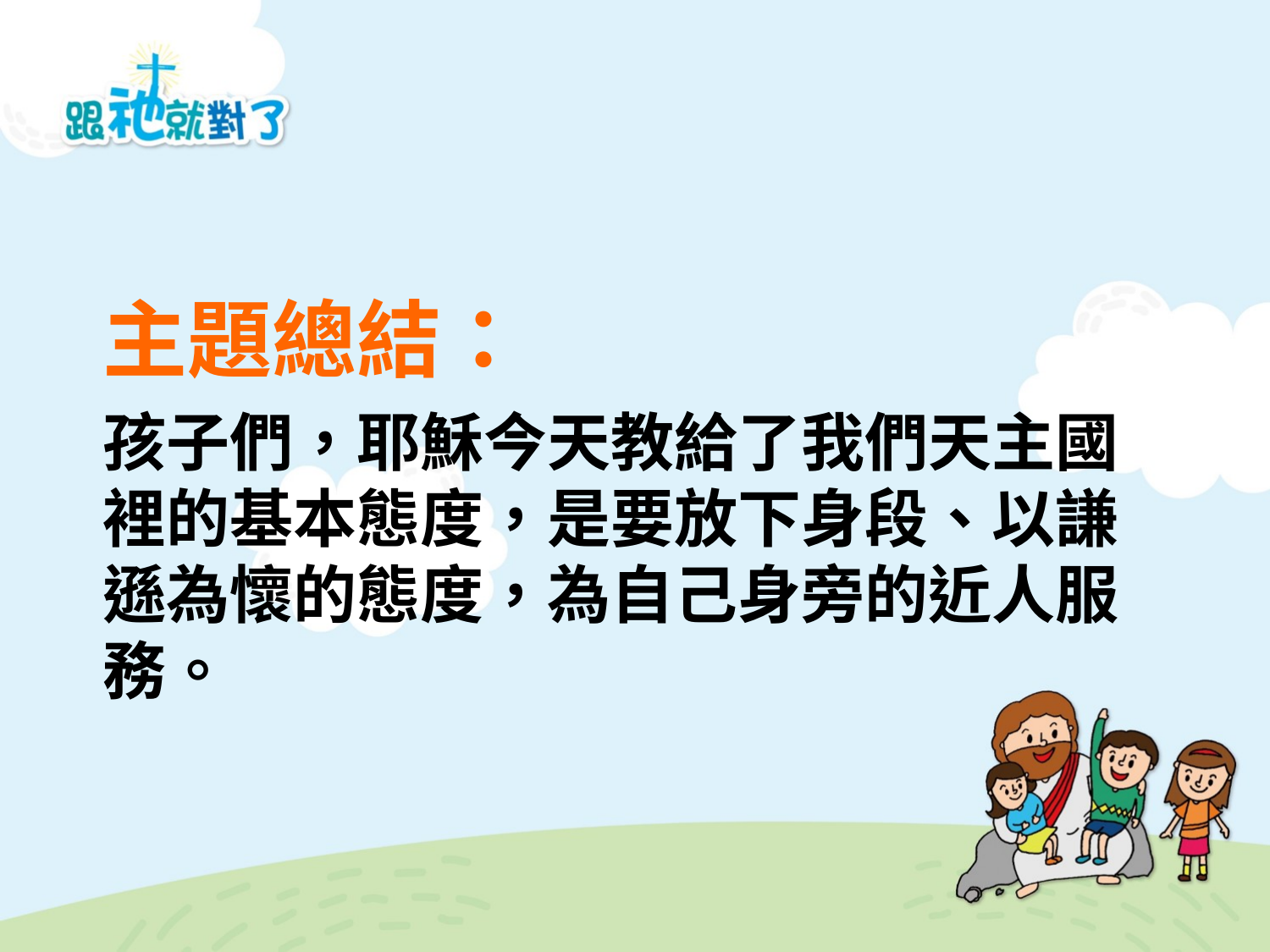

主題總結：
孩子們，耶穌今天教給了我們天主國裡的基本態度，是要放下身段、以謙遜為懷的態度，為自己身旁的近人服務。